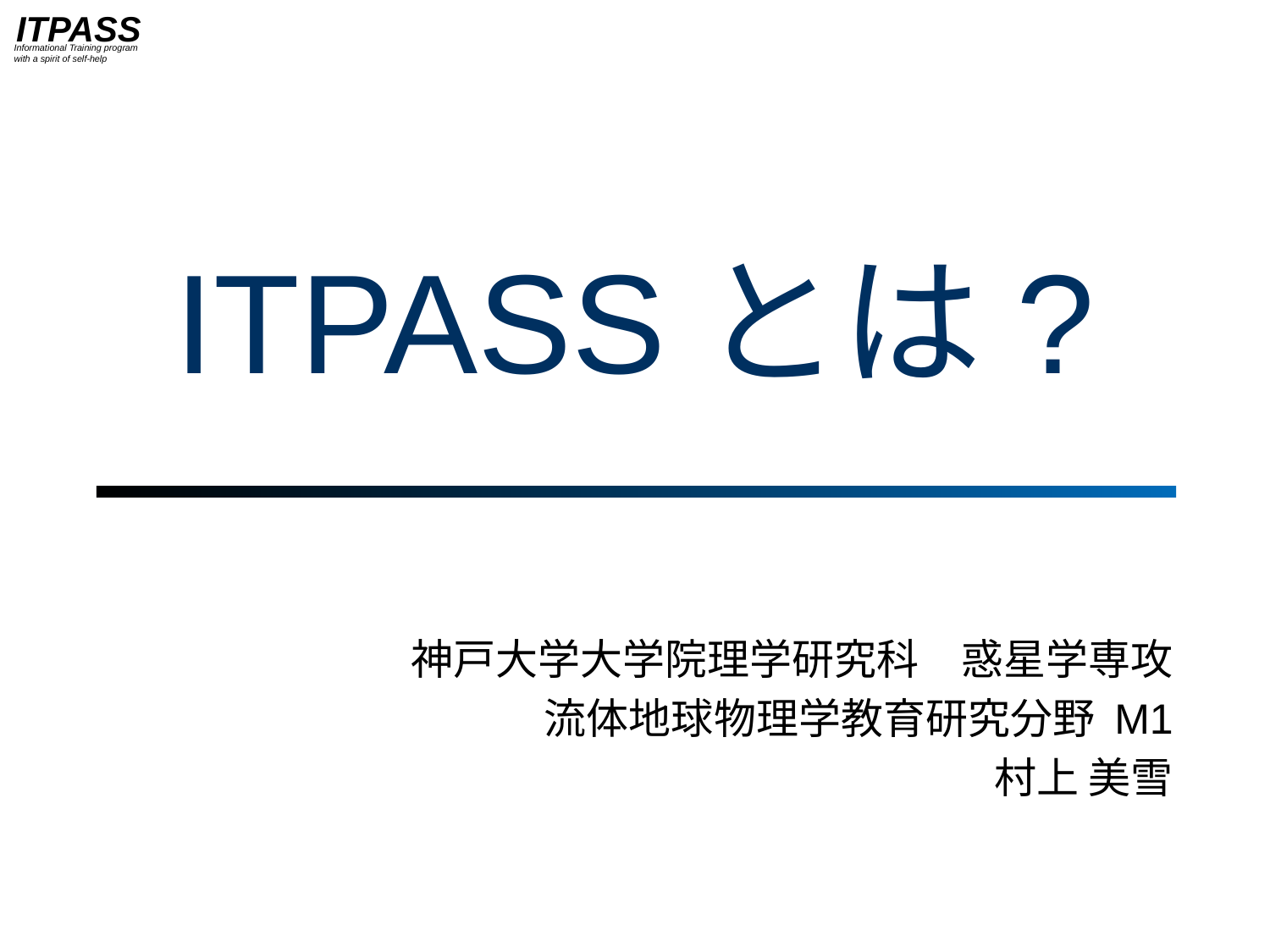

# ITPASSとは?
神戸大学大学院理学研究科　惑星学専攻
流体地球物理学教育研究分野 M1
村上 美雪